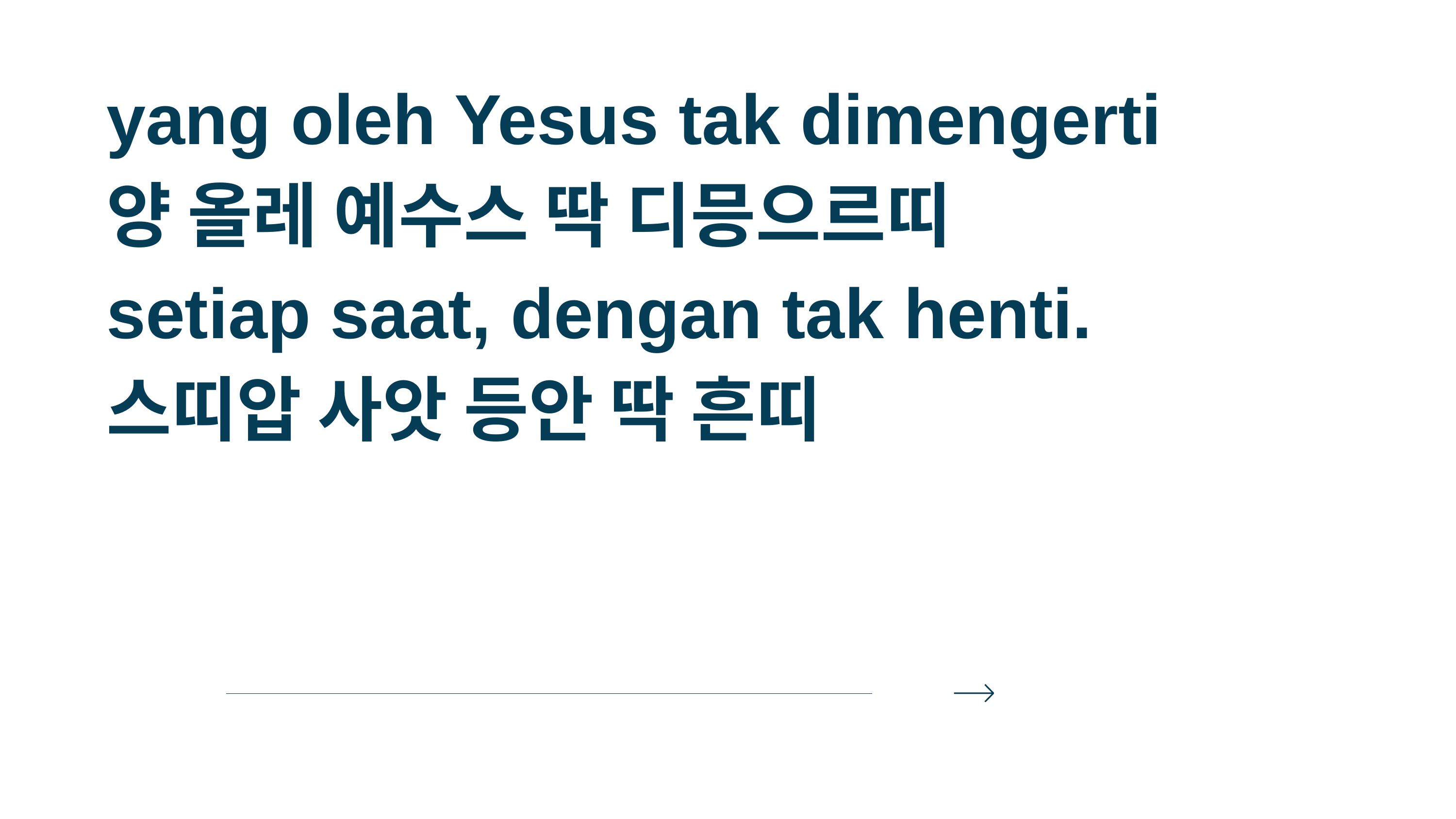

yang oleh Yesus tak dimengerti
양 올레 예수스 딱 디믕으르띠
setiap saat, dengan tak henti.
스띠압 사앗 등안 딱 흔띠